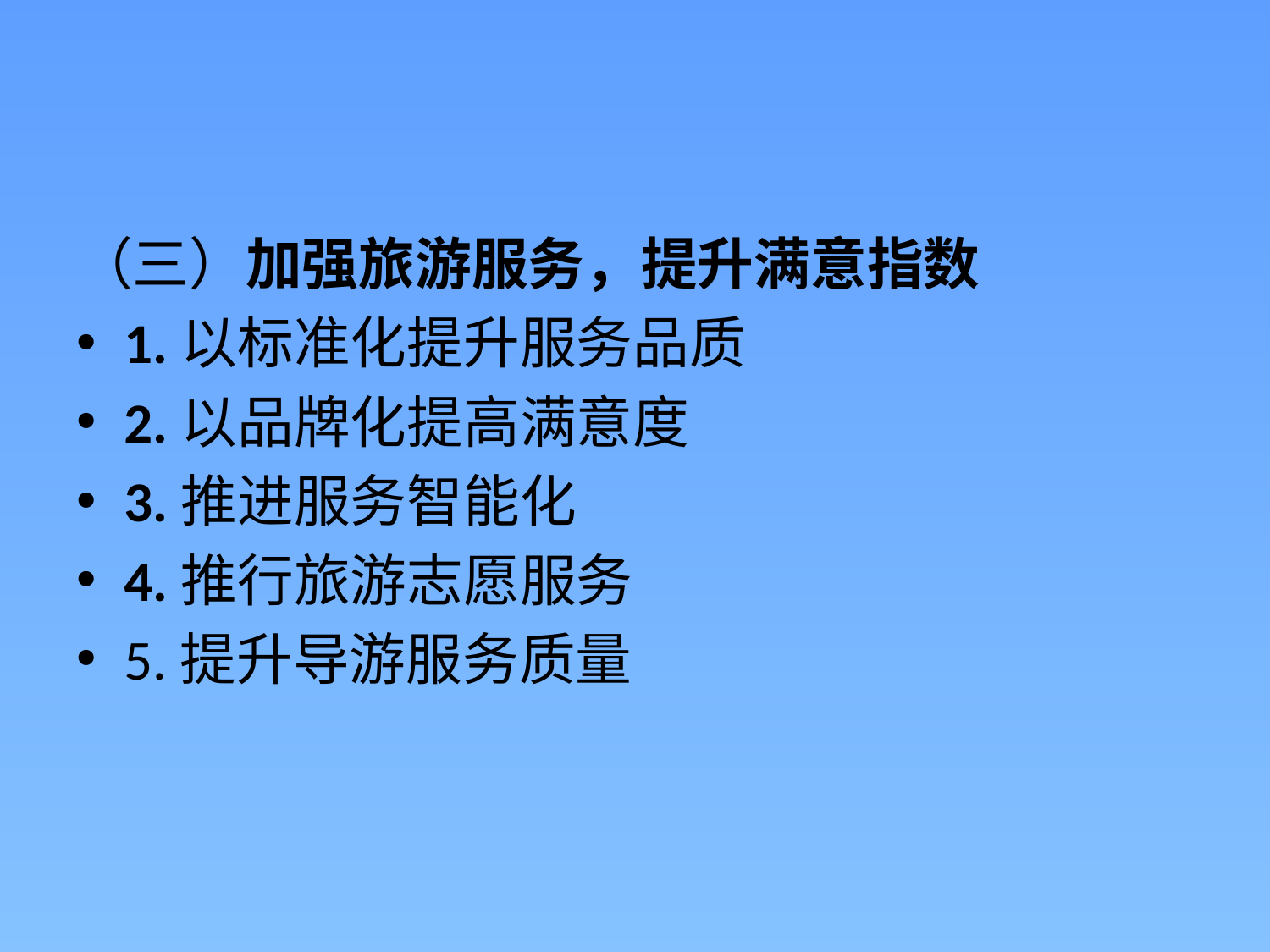

#
（三）加强旅游服务，提升满意指数
1.以标准化提升服务品质
2.以品牌化提高满意度
3.推进服务智能化
4.推行旅游志愿服务
5.提升导游服务质量